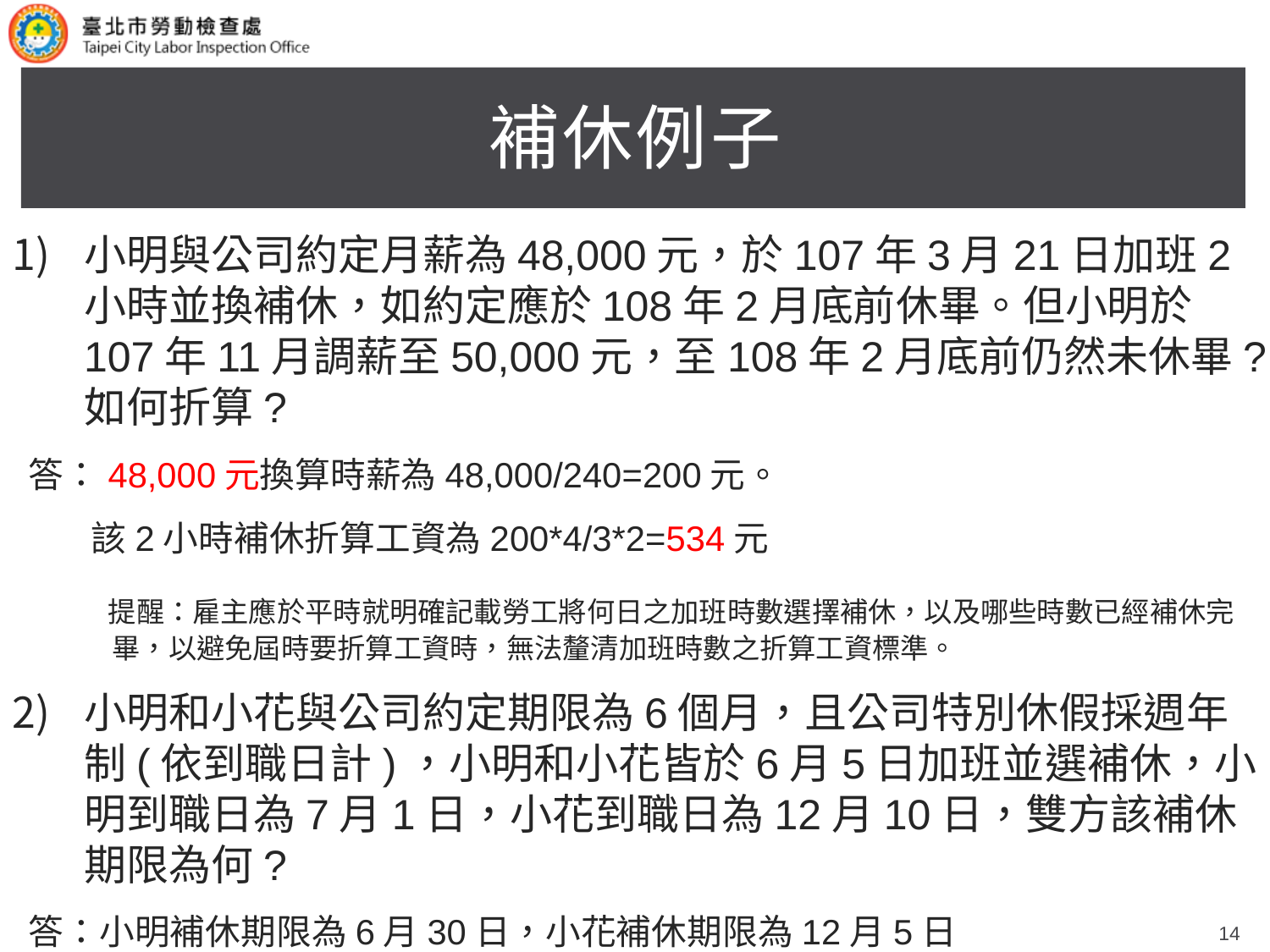

# 補休例子
小明與公司約定月薪為48,000元，於107年3月21日加班2小時並換補休，如約定應於108年2月底前休畢。但小明於107年11月調薪至50,000元，至108年2月底前仍然未休畢?如何折算?
 答：48,000元換算時薪為48,000/240=200元。
         該2小時補休折算工資為200*4/3*2=534元
         提醒：雇主應於平時就明確記載勞工將何日之加班時數選擇補休，以及哪些時數已經補休完畢，以避免屆時要折算工資時，無法釐清加班時數之折算工資標準。
小明和小花與公司約定期限為6個月，且公司特別休假採週年制(依到職日計)，小明和小花皆於6月5日加班並選補休，小明到職日為7月1日，小花到職日為12月10日，雙方該補休期限為何?
 答：小明補休期限為6月30日，小花補休期限為12月5日
14